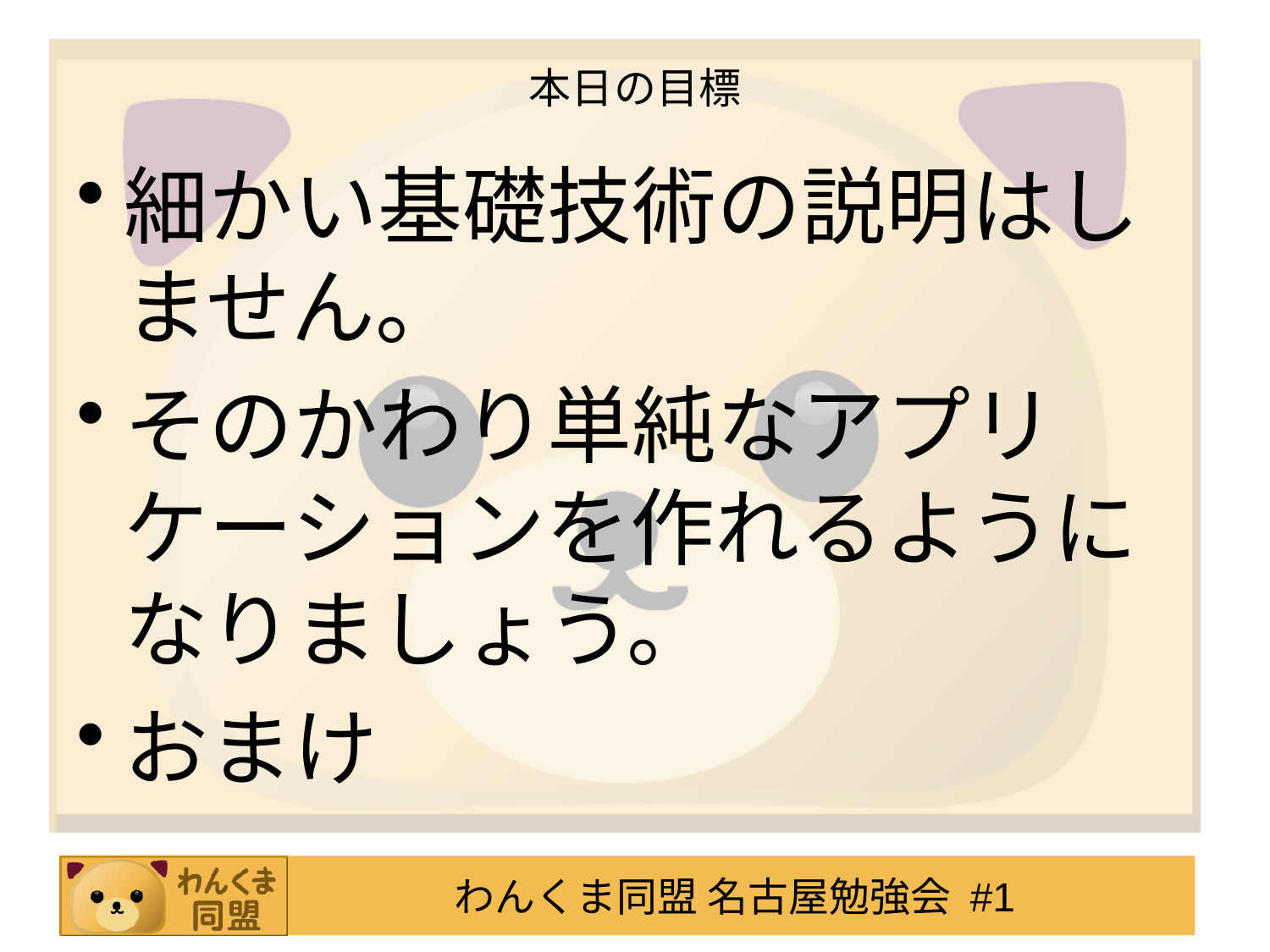

# 本日の目標
細かい基礎技術の説明はしません。
そのかわり単純なアプリケーションを作れるようになりましょう。
おまけ